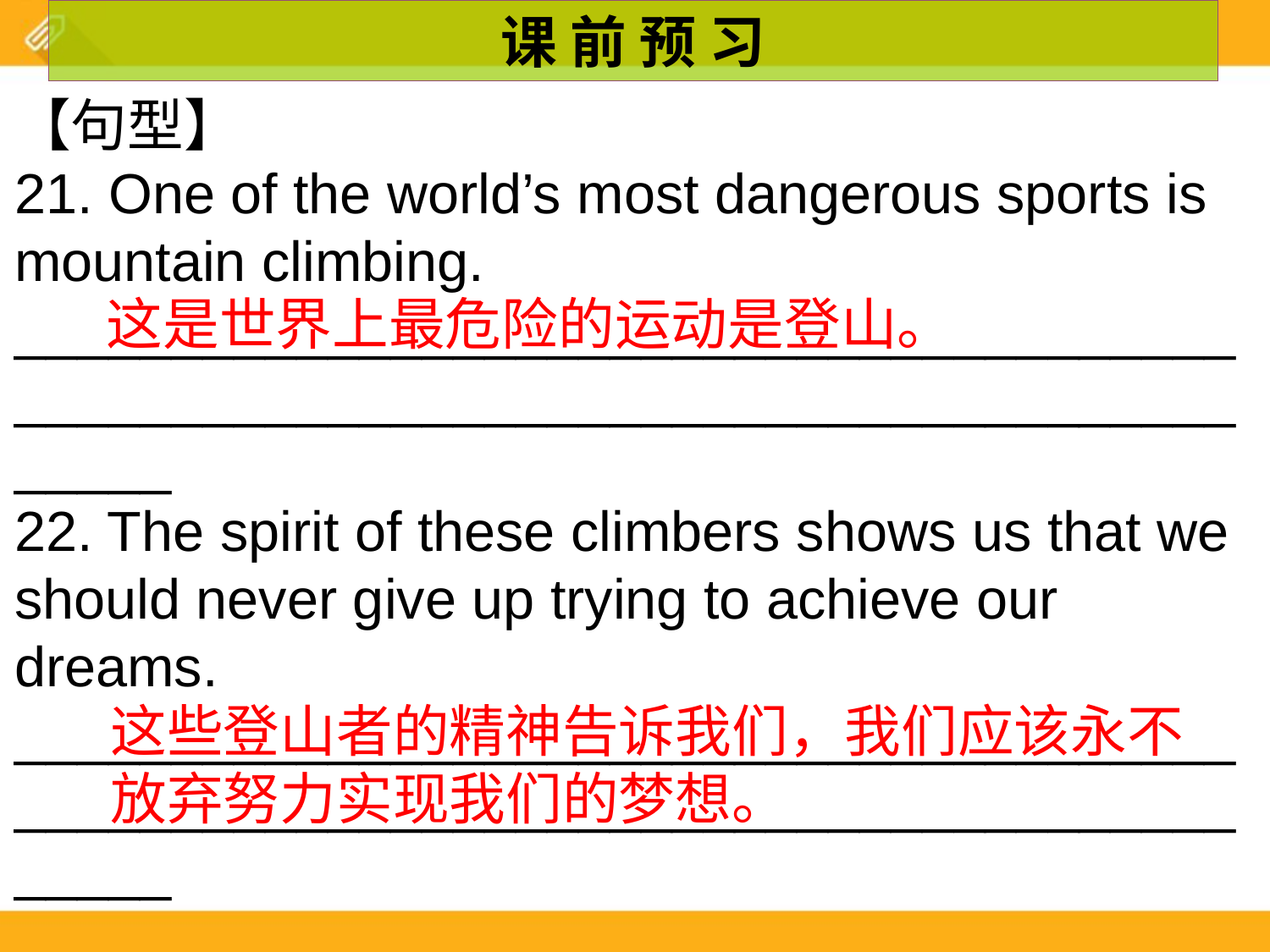

课 前 预 习
【句型】
21. One of the world’s most dangerous sports is mountain climbing.
___________________________________________________________________________________
22. The spirit of these climbers shows us that we should never give up trying to achieve our dreams.
___________________________________________________________________________________
这是世界上最危险的运动是登山。
这些登山者的精神告诉我们，我们应该永不放弃努力实现我们的梦想。